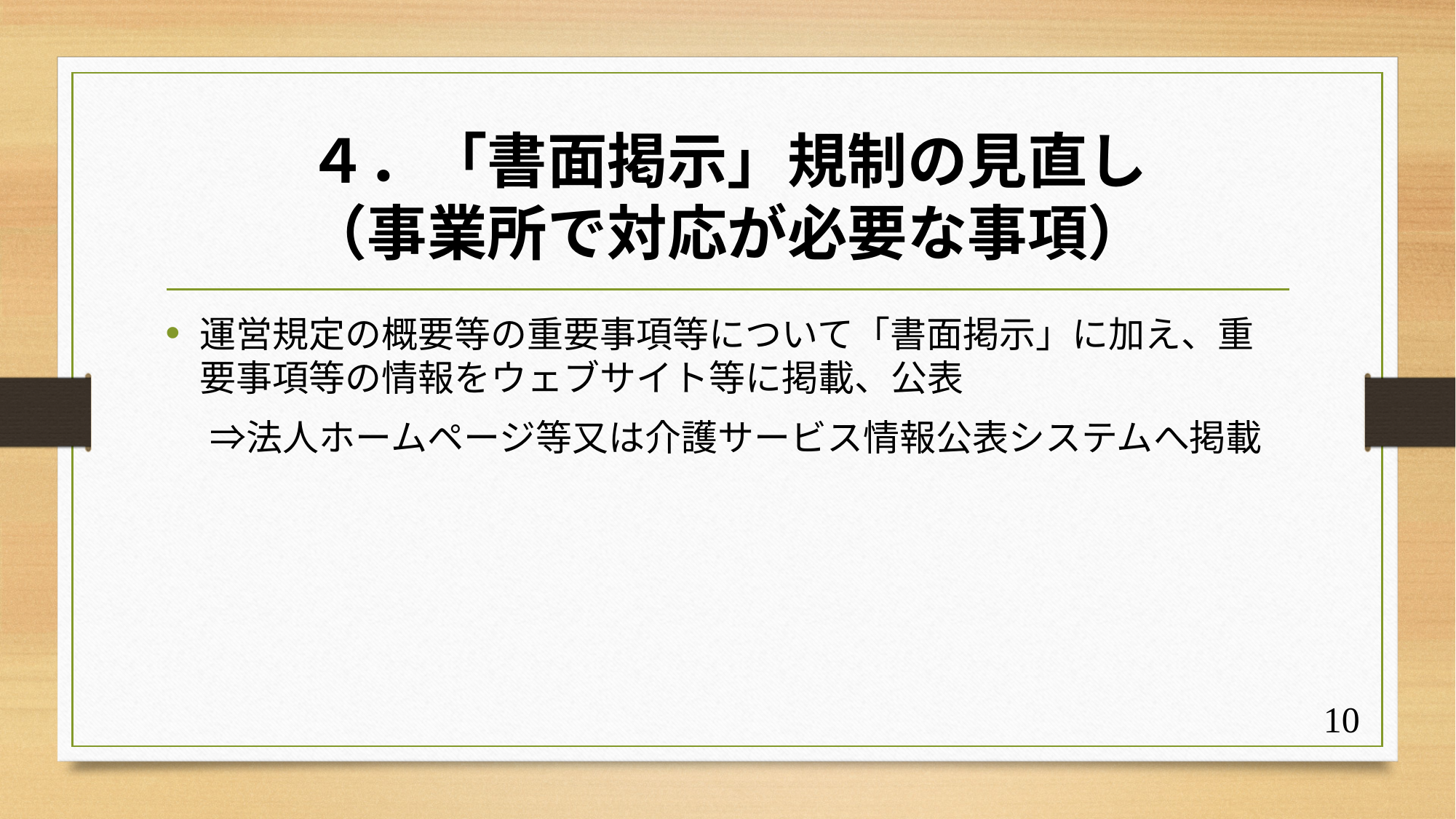

# ４．「書面掲示」規制の見直し （事業所で対応が必要な事項）
運営規定の概要等の重要事項等について「書面掲示」に加え、重要事項等の情報をウェブサイト等に掲載、公表
　 ⇒法人ホームページ等又は介護サービス情報公表システムへ掲載
10